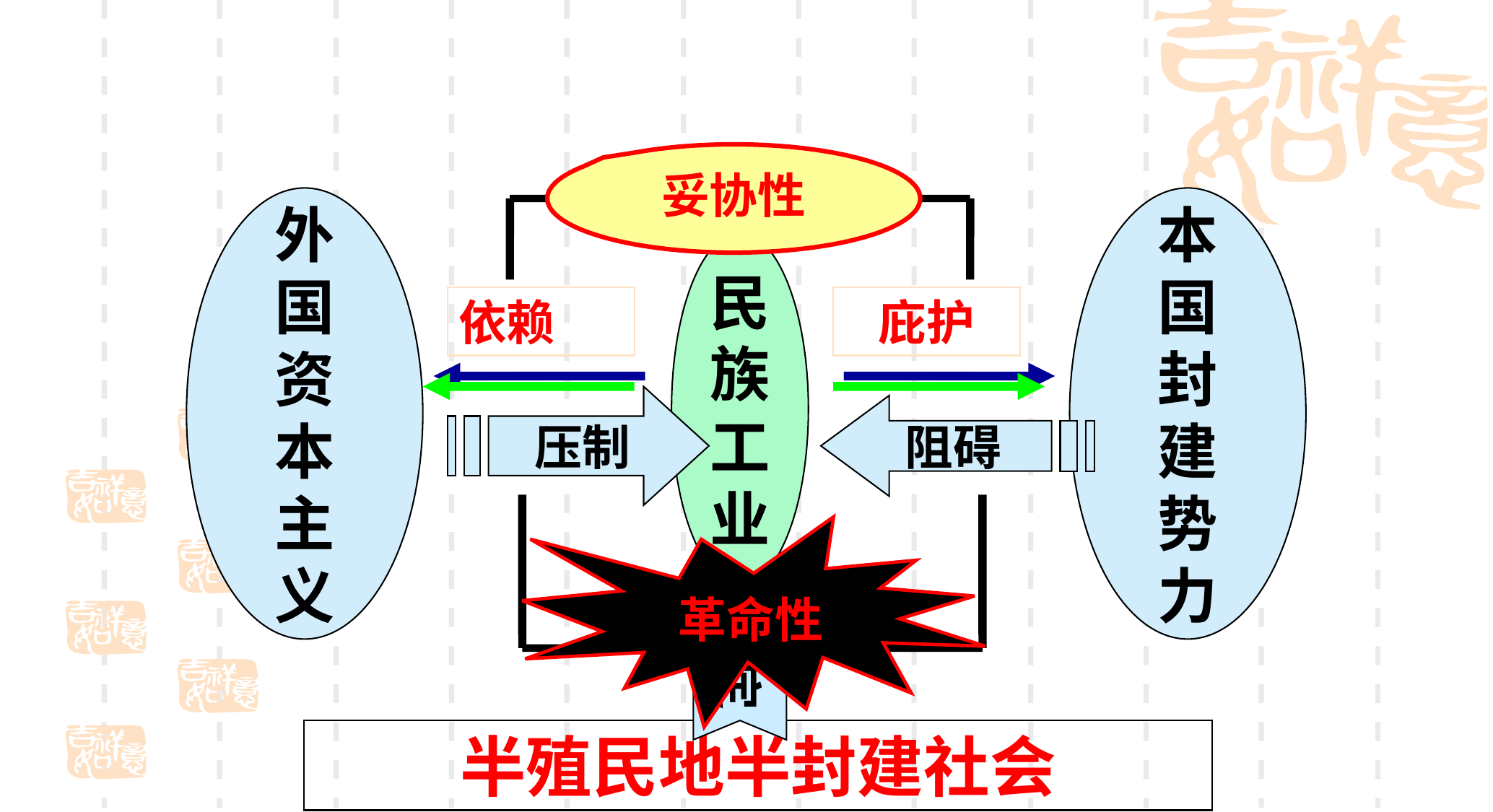

妥协性
外
国
资
本
主
义
本
国
封
建
势
力

民
族
工
业
依赖

庇护

压制
阻碍

革命性
决定
半殖民地半封建社会